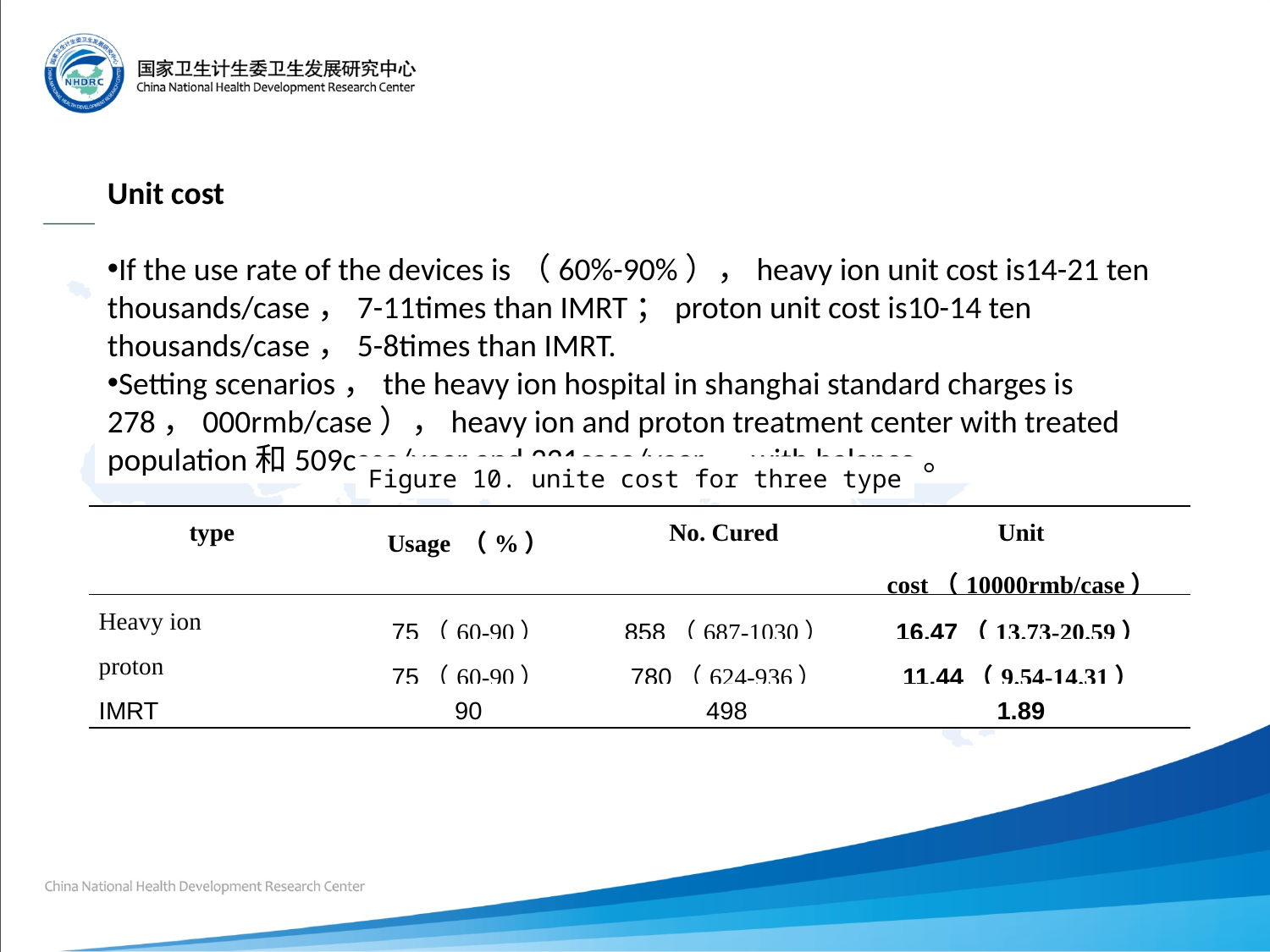

Unit cost

If the use rate of the devices is（60%-90%），heavy ion unit cost is14-21 ten thousands/case，7-11times than IMRT；proton unit cost is10-14 ten thousands/case，5-8times than IMRT.
Setting scenarios，the heavy ion hospital in shanghai standard charges is 278，000rmb/case），heavy ion and proton treatment center with treated population和509case/year and 321case/year，with balance。
Figure 10. unite cost for three type
| type | Usage （%） | No. Cured | Unit cost（10000rmb/case） |
| --- | --- | --- | --- |
| Heavy ion | 75（60-90） | 858（687-1030） | 16.47（13.73-20.59） |
| proton | 75（60-90） | 780（624-936） | 11.44（9.54-14.31） |
| IMRT | 90 | 498 | 1.89 |